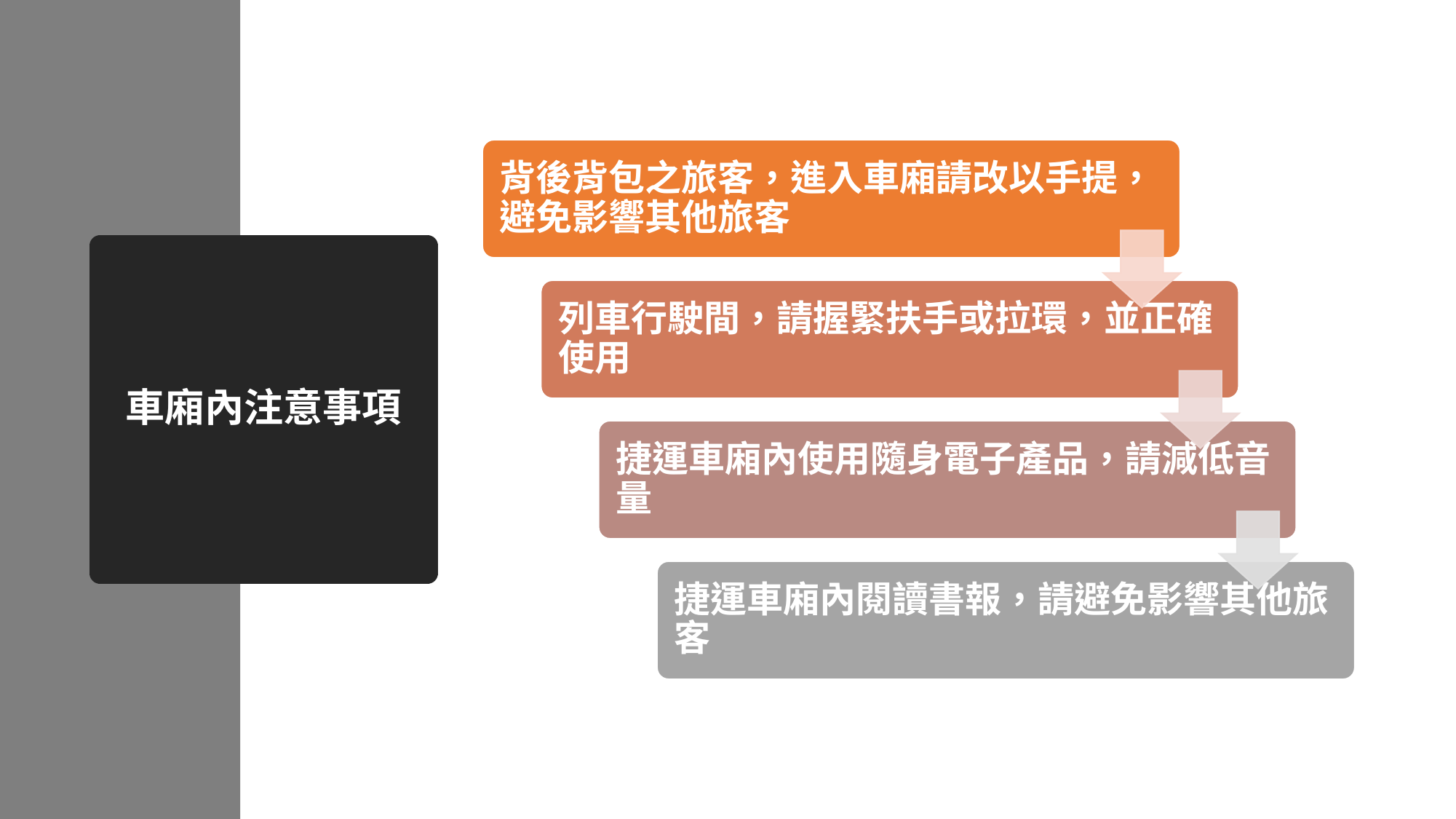

背後背包之旅客，進入車廂請改以手提，避免影響其他旅客
列車行駛間，請握緊扶手或拉環，並正確使用
捷運車廂內使用隨身電子產品，請減低音量
捷運車廂內閱讀書報，請避免影響其他旅客

# 車廂內注意事項